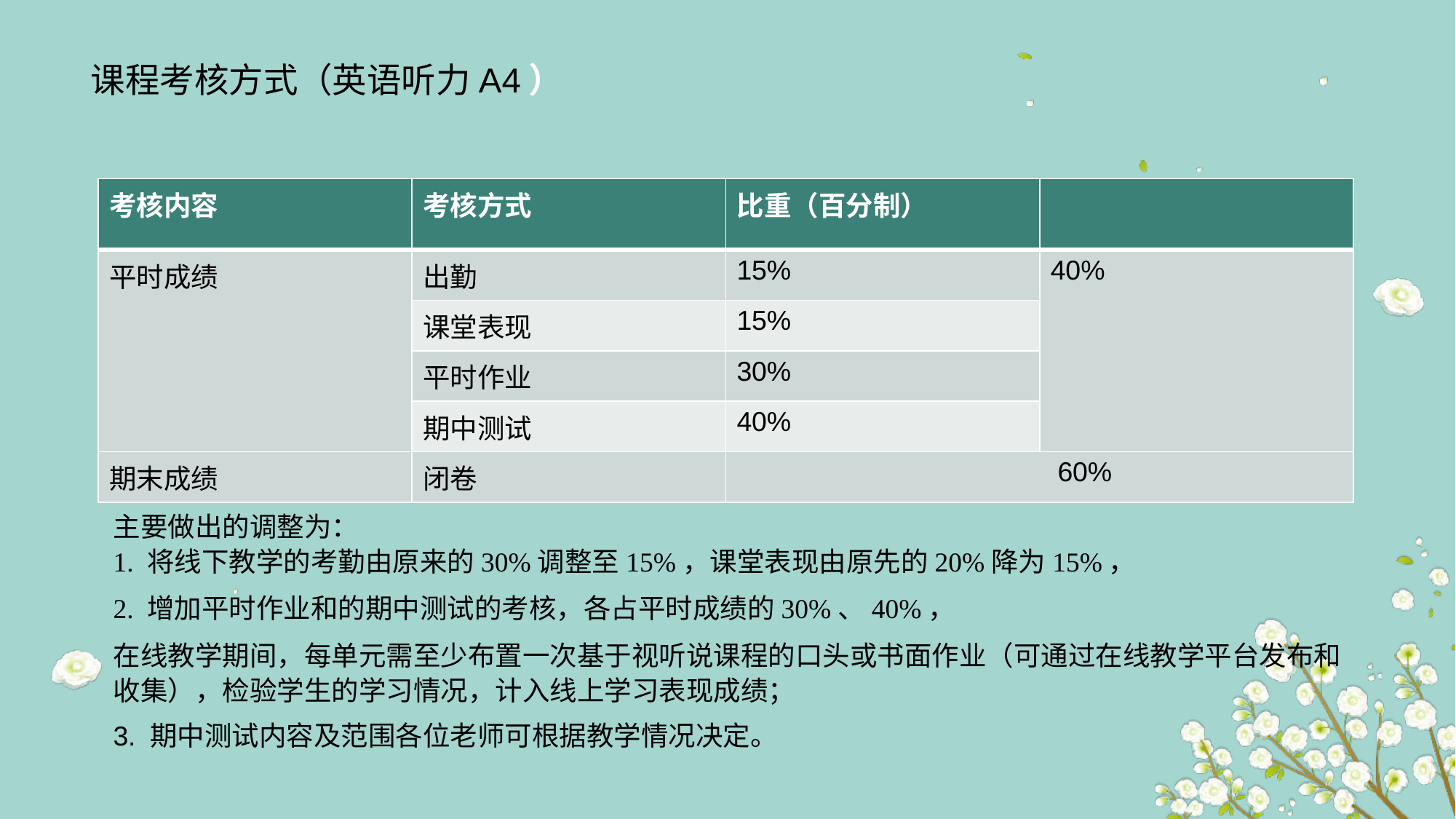

# 课程考核方式（英语听力A4）
| 考核内容 | 考核方式 | 比重（百分制） |  |
| --- | --- | --- | --- |
| 平时成绩 | 出勤 | 15% | 40% |
|  | 课堂表现 | 15% |  |
|  | 平时作业 | 30% |  |
|  | 期中测试 | 40% |  |
| 期末成绩 | 闭卷 | 60% |  |
主要做出的调整为：
1. 将线下教学的考勤由原来的30%调整至15%，课堂表现由原先的20%降为15%，
2. 增加平时作业和的期中测试的考核，各占平时成绩的30%、40%，
在线教学期间，每单元需至少布置一次基于视听说课程的口头或书面作业（可通过在线教学平台发布和收集），检验学生的学习情况，计入线上学习表现成绩；
3. 期中测试内容及范围各位老师可根据教学情况决定。